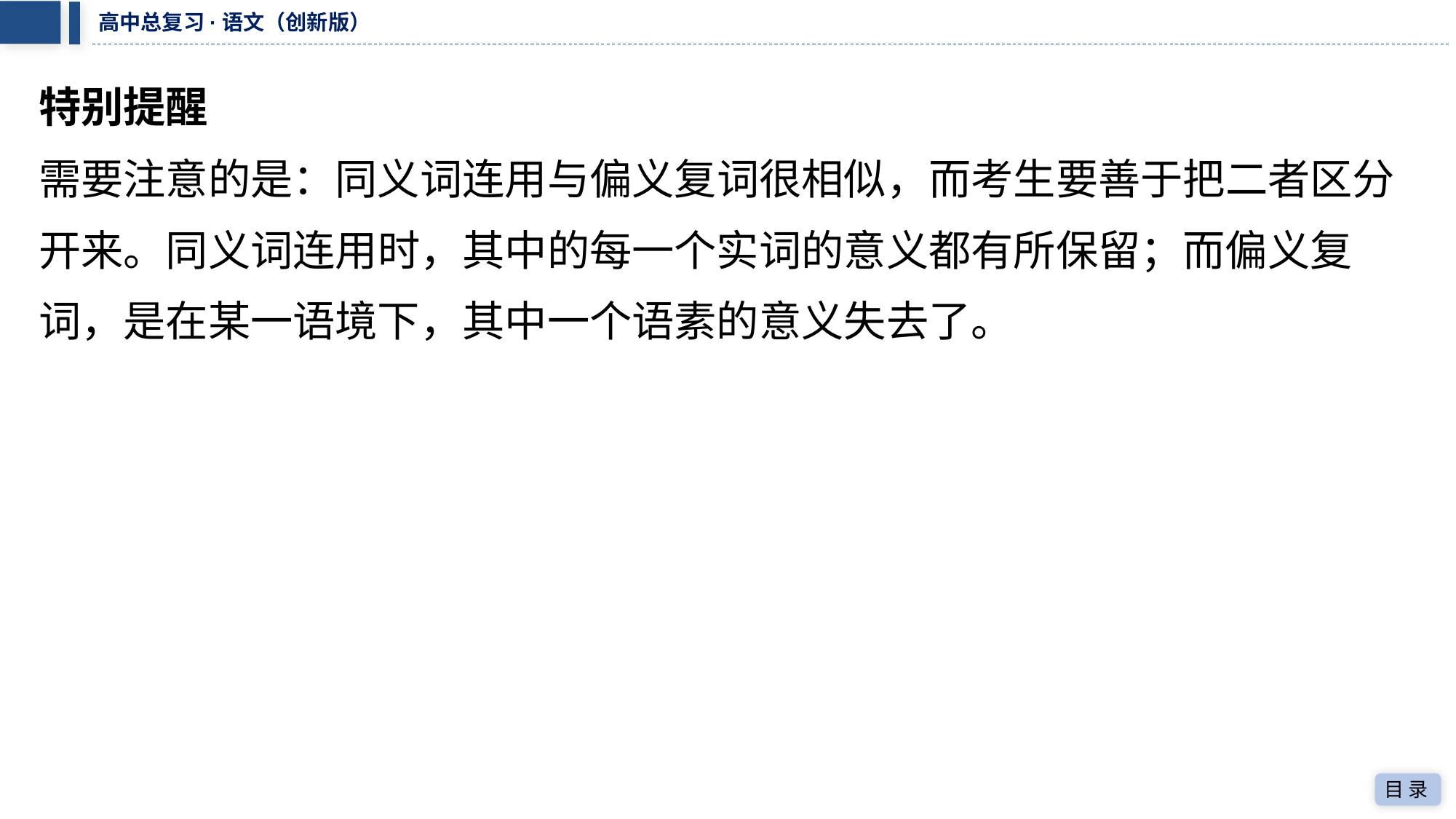

特别提醒
需要注意的是：同义词连用与偏义复词很相似，而考生要善于把二者区分
开来。同义词连用时，其中的每一个实词的意义都有所保留；而偏义复
词，是在某一语境下，其中一个语素的意义失去了。